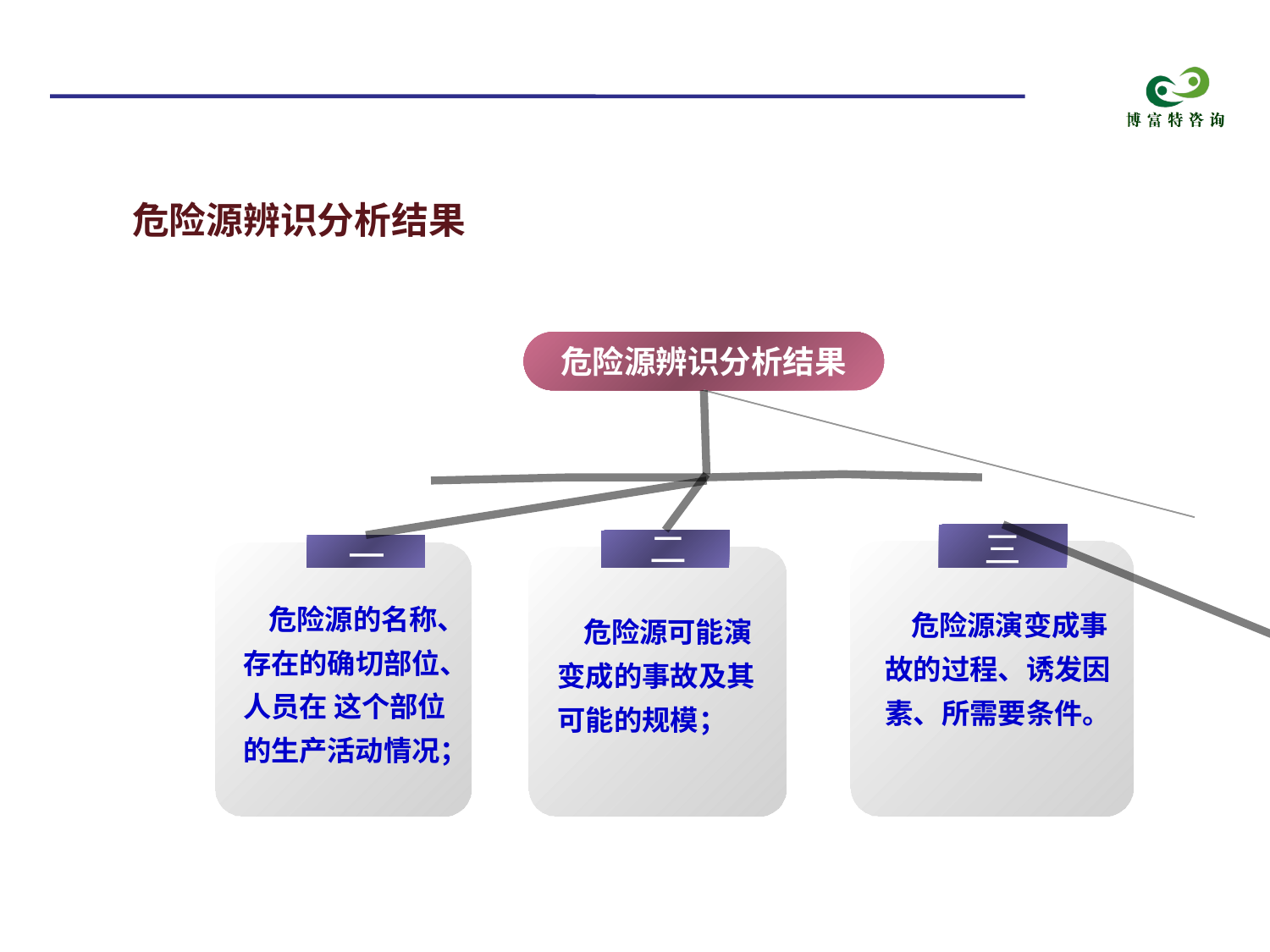

危险源辨识分析结果
危险源辨识分析结果

二
三

一

   危险源的名称、存在的确切部位、人员在 这个部位的生产活动情况；
   危险源演变成事故的过程、诱发因素、所需要条件。
   危险源可能演变成的事故及其可能的规模；